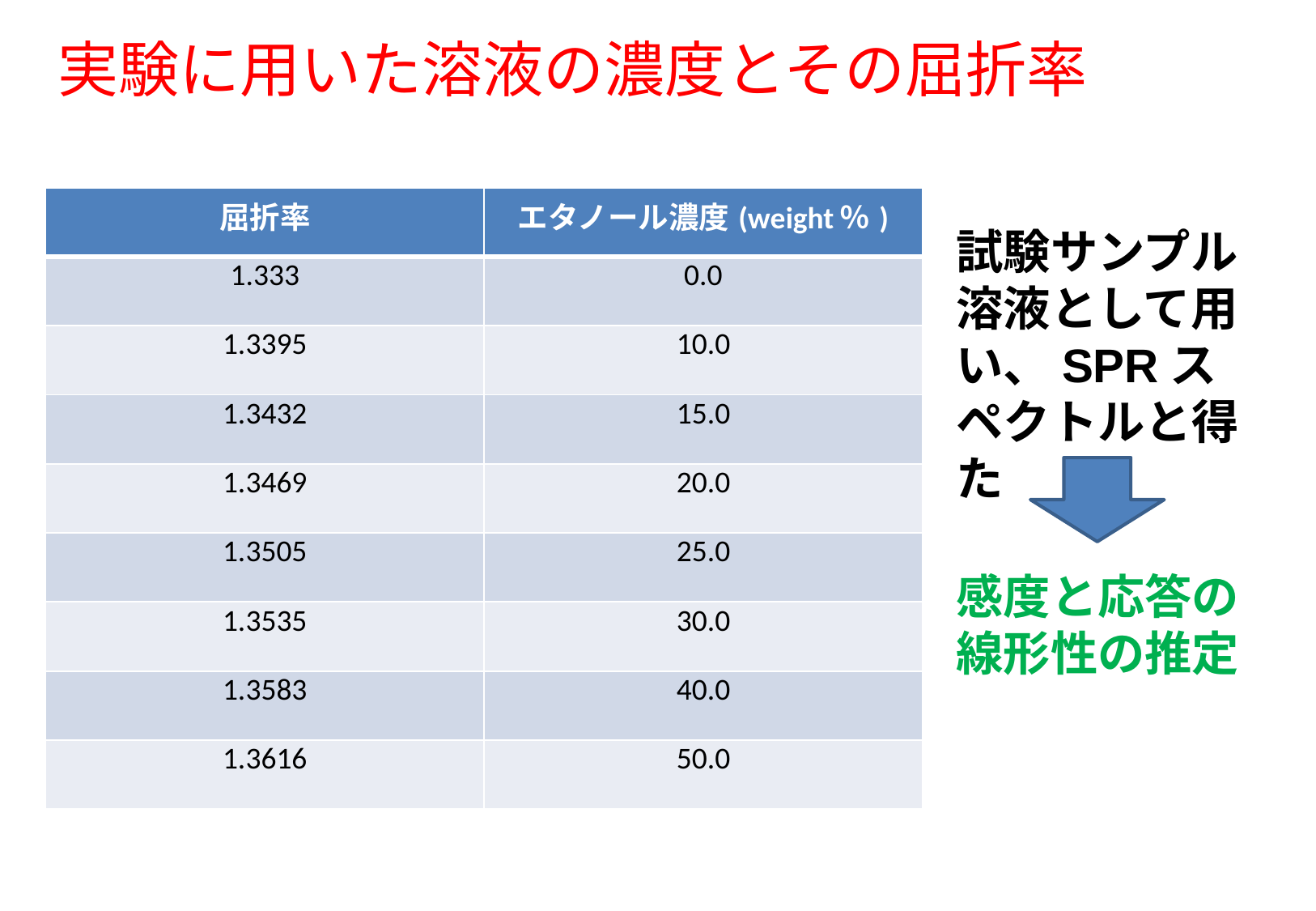

実験に用いた溶液の濃度とその屈折率
| 屈折率 | エタノール濃度(weight％) |
| --- | --- |
| 1.333 | 0.0 |
| 1.3395 | 10.0 |
| 1.3432 | 15.0 |
| 1.3469 | 20.0 |
| 1.3505 | 25.0 |
| 1.3535 | 30.0 |
| 1.3583 | 40.0 |
| 1.3616 | 50.0 |
試験サンプル溶液として用い、SPRスペクトルと得た

感度と応答の線形性の推定